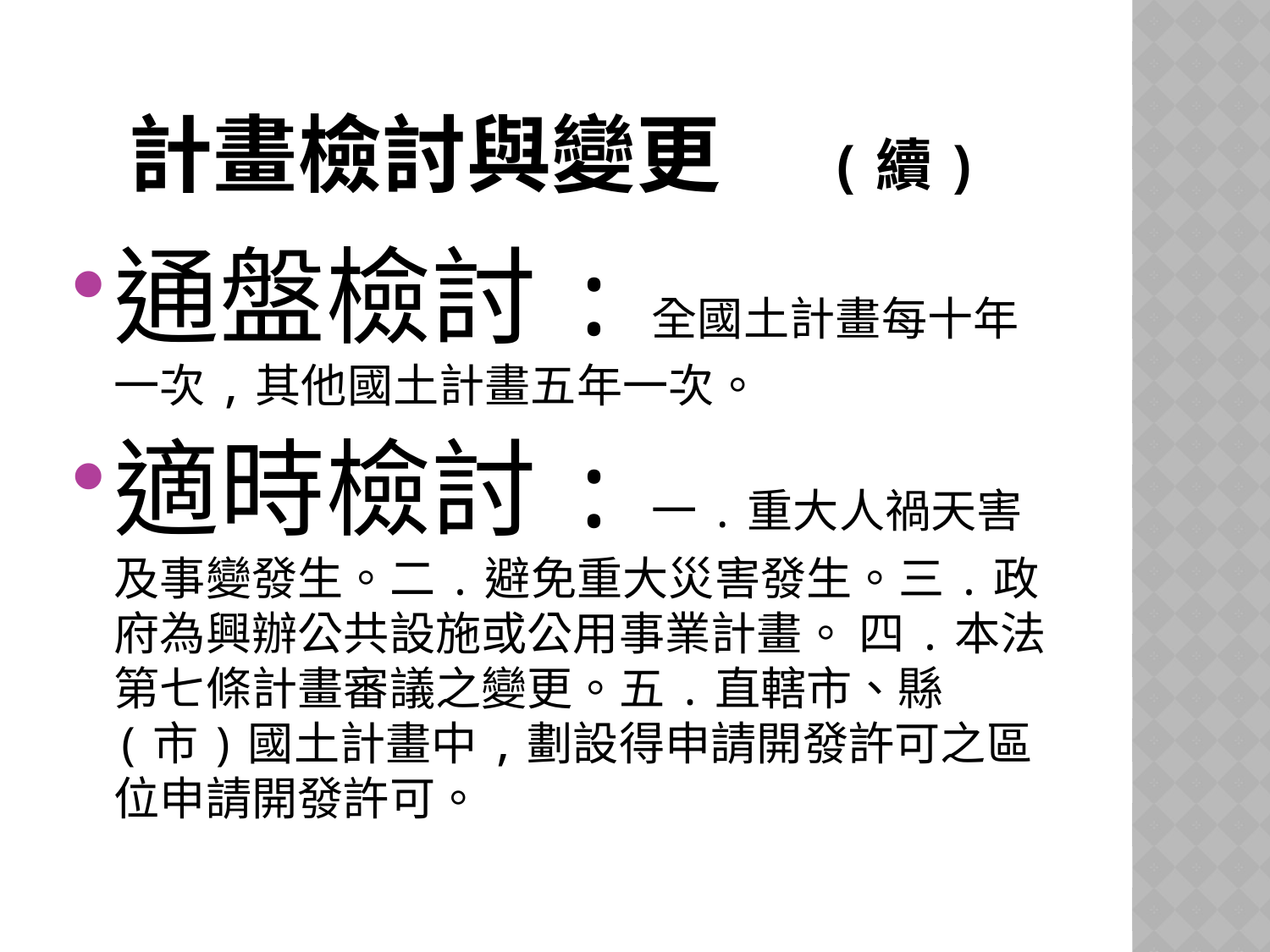

# 計畫檢討與變更      (續)
通盤檢討:全國土計畫每十年一次,其他國土計畫五年一次。
適時檢討:一.重大人禍天害及事變發生。二.避免重大災害發生。三.政府為興辦公共設施或公用事業計畫。 四.本法第七條計畫審議之變更。五.直轄市、縣(市)國土計畫中,劃設得申請開發許可之區位申請開發許可。